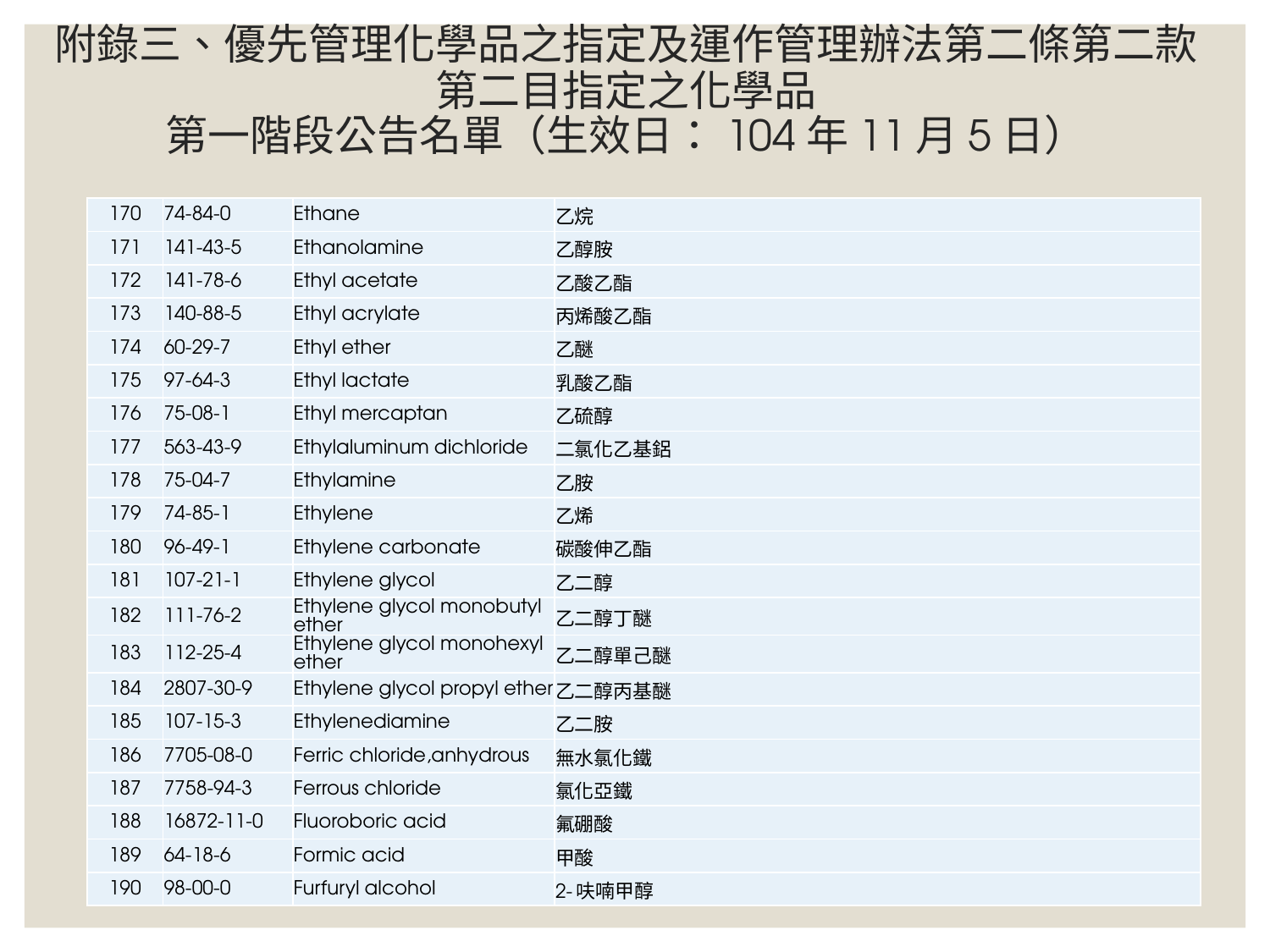

# 附錄三、優先管理化學品之指定及運作管理辦法第二條第二款第二目指定之化學品 第一階段公告名單（生效日：104年11月5日）
| 170 | 74-84-0 | Ethane | 乙烷 |
| --- | --- | --- | --- |
| 171 | 141-43-5 | Ethanolamine | 乙醇胺 |
| 172 | 141-78-6 | Ethyl acetate | 乙酸乙酯 |
| 173 | 140-88-5 | Ethyl acrylate | 丙烯酸乙酯 |
| 174 | 60-29-7 | Ethyl ether | 乙醚 |
| 175 | 97-64-3 | Ethyl lactate | 乳酸乙酯 |
| 176 | 75-08-1 | Ethyl mercaptan | 乙硫醇 |
| 177 | 563-43-9 | Ethylaluminum dichloride | 二氯化乙基鋁 |
| 178 | 75-04-7 | Ethylamine | 乙胺 |
| 179 | 74-85-1 | Ethylene | 乙烯 |
| 180 | 96-49-1 | Ethylene carbonate | 碳酸伸乙酯 |
| 181 | 107-21-1 | Ethylene glycol | 乙二醇 |
| 182 | 111-76-2 | Ethylene glycol monobutyl ether | 乙二醇丁醚 |
| 183 | 112-25-4 | Ethylene glycol monohexyl ether | 乙二醇單己醚 |
| 184 | 2807-30-9 | Ethylene glycol propyl ether | 乙二醇丙基醚 |
| 185 | 107-15-3 | Ethylenediamine | 乙二胺 |
| 186 | 7705-08-0 | Ferric chloride,anhydrous | 無水氯化鐵 |
| 187 | 7758-94-3 | Ferrous chloride | 氯化亞鐵 |
| 188 | 16872-11-0 | Fluoroboric acid | 氟硼酸 |
| 189 | 64-18-6 | Formic acid | 甲酸 |
| 190 | 98-00-0 | Furfuryl alcohol | 2-呋喃甲醇 |